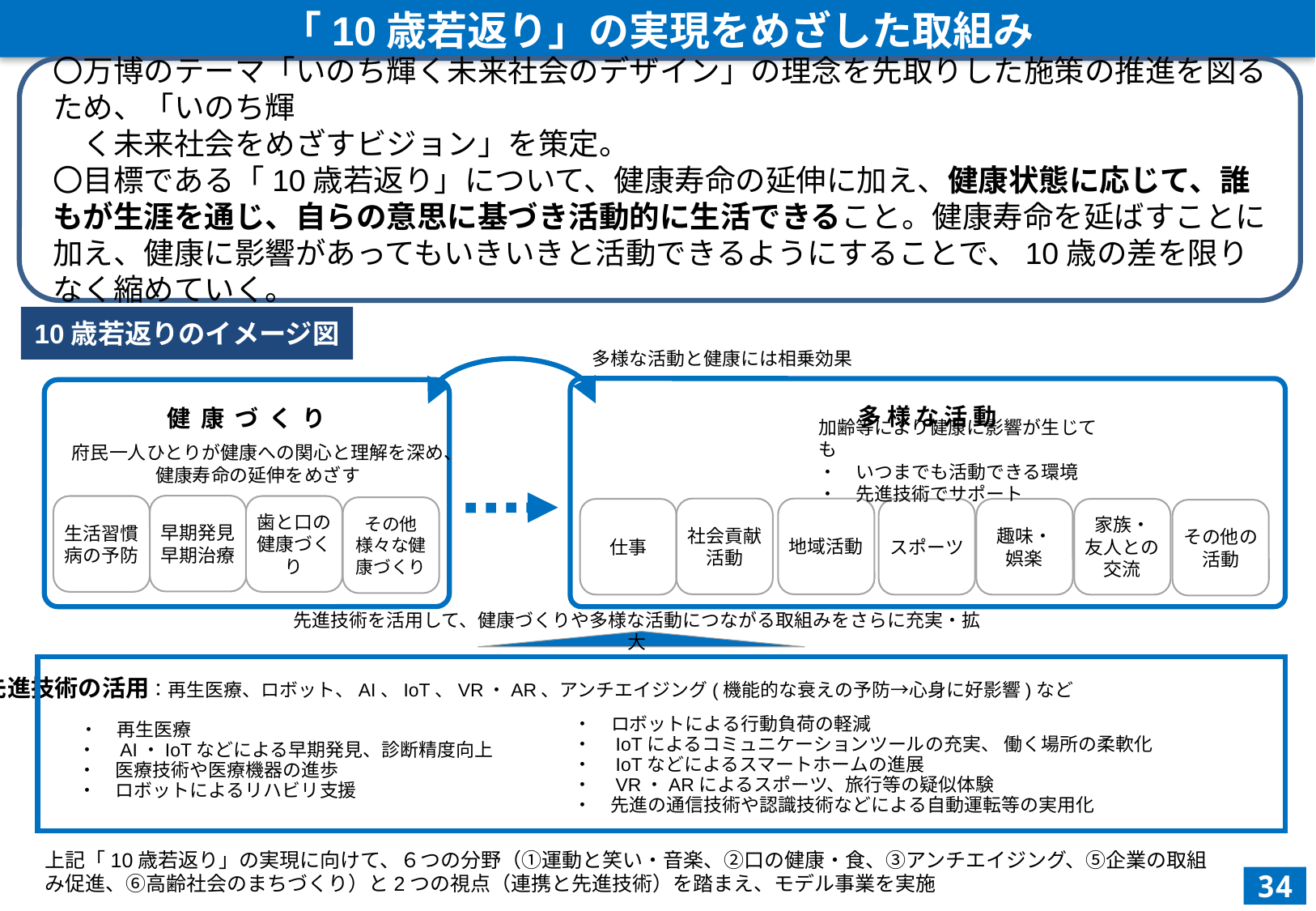

「10歳若返り」の実現をめざした取組み
〇万博のテーマ「いのち輝く未来社会のデザイン」の理念を先取りした施策の推進を図るため、「いのち輝
　く未来社会をめざすビジョン」を策定。
〇目標である「10歳若返り」について、健康寿命の延伸に加え、健康状態に応じて、誰もが生涯を通じ、自らの意思に基づき活動的に生活できること。健康寿命を延ばすことに加え、健康に影響があってもいきいきと活動できるようにすることで、10歳の差を限りなく縮めていく。

10歳若返りのイメージ図
多様な活動と健康には相乗効果

多様な活動
健康づくり
府民一人ひとりが健康への関心と理解を深め、
健康寿命の延伸をめざす
加齢等により健康に影響が生じても
・　いつまでも活動できる環境
・　先進技術でサポート
早期発見
早期治療
生活習慣病の予防
歯と口の
健康づくり
その他様々な健康づくり
地域活動
社会貢献
活動
仕事
家族・
友人との
交流
趣味・
娯楽
スポーツ
その他の
活動
先進技術を活用して、健康づくりや多様な活動につながる取組みをさらに充実・拡大

先進技術の活用：再生医療、ロボット、AI、IoT、VR・AR、アンチエイジング(機能的な衰えの予防→心身に好影響)など
　・　ロボットによる行動負荷の軽減
　・　IoTによるコミュニケーションツールの充実、 働く場所の柔軟化
　・　IoTなどによるスマートホームの進展
　・　VR・ARによるスポーツ、旅行等の疑似体験
　・　先進の通信技術や認識技術などによる自動運転等の実用化
　・　再生医療
　・　AI・IoTなどによる早期発見、診断精度向上
　・　医療技術や医療機器の進歩
　・　ロボットによるリハビリ支援
上記「10歳若返り」の実現に向けて、６つの分野（①運動と笑い・音楽、②口の健康・食、③アンチエイジング、⑤企業の取組み促進、⑥高齢社会のまちづくり）と2つの視点（連携と先進技術）を踏まえ、モデル事業を実施
34